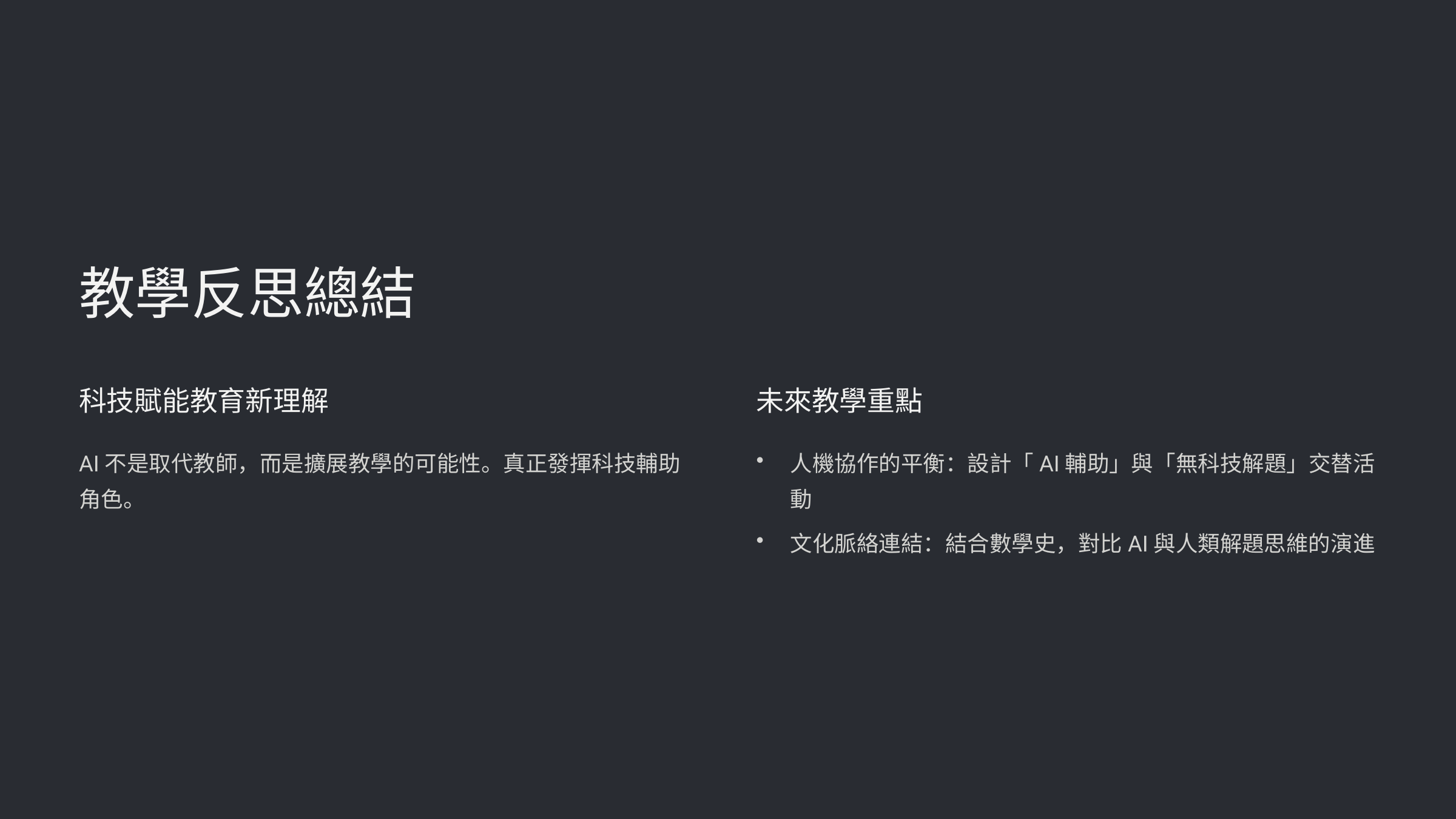

教學反思總結
科技賦能教育新理解
未來教學重點
AI不是取代教師，而是擴展教學的可能性。真正發揮科技輔助角色。
人機協作的平衡：設計「AI輔助」與「無科技解題」交替活動
文化脈絡連結：結合數學史，對比AI與人類解題思維的演進